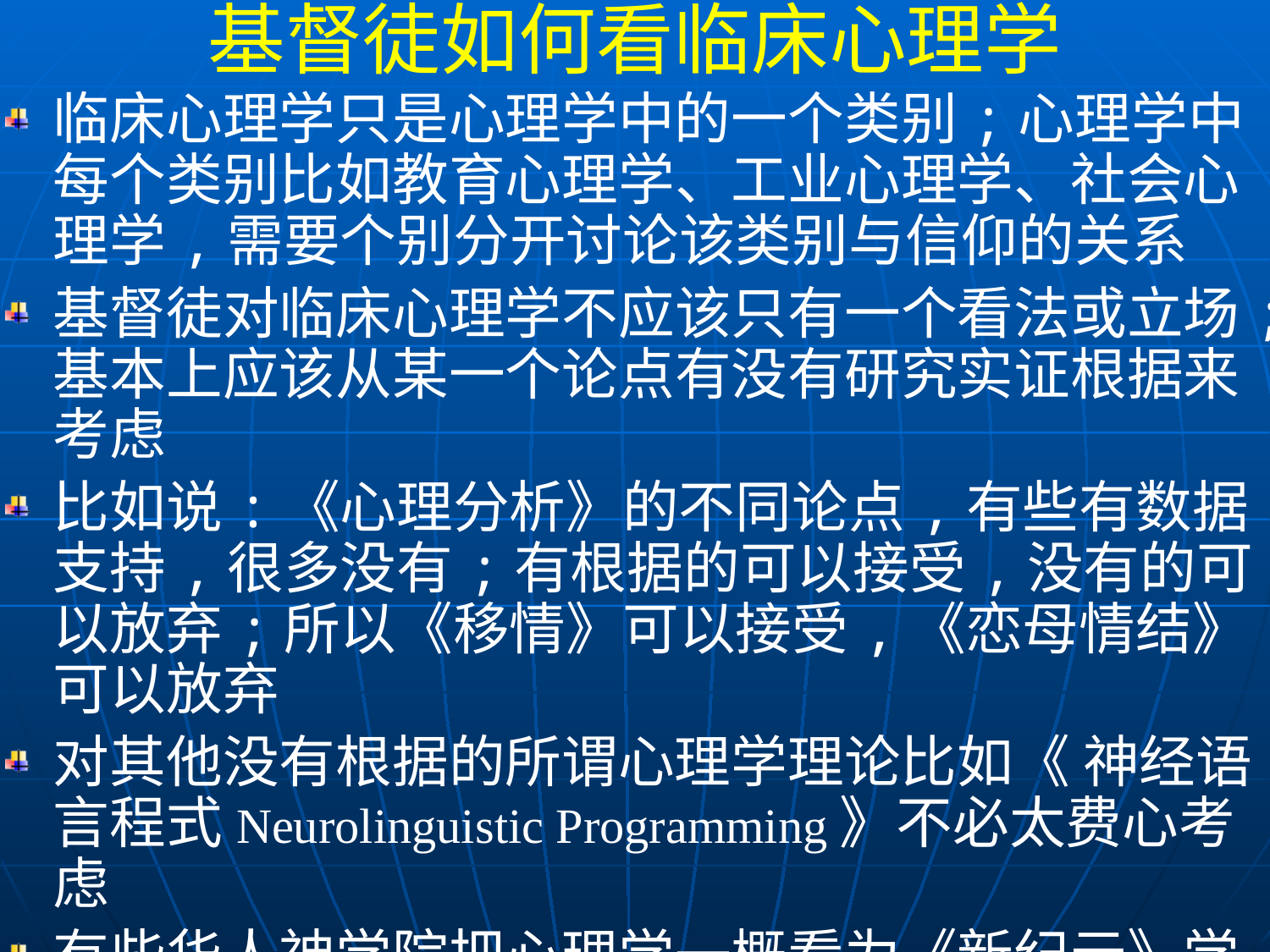

基督徒如何看临床心理学
临床心理学只是心理学中的一个类别;心理学中每个类别比如教育心理学、工业心理学、社会心理学,需要个别分开讨论该类别与信仰的关系
基督徒对临床心理学不应该只有一个看法或立场;基本上应该从某一个论点有没有研究实证根据来考虑
比如说:《心理分析》的不同论点,有些有数据支持,很多没有;有根据的可以接受,没有的可以放弃;所以《移情》可以接受,《恋母情结》可以放弃
对其他没有根据的所谓心理学理论比如《 神经语言程式Neurolinguistic Programming》不必太费心考虑
有些华人神学院把心理学一概看为《新纪元》学说,容易造成误导;叫基督徒不肯接受专业咨询